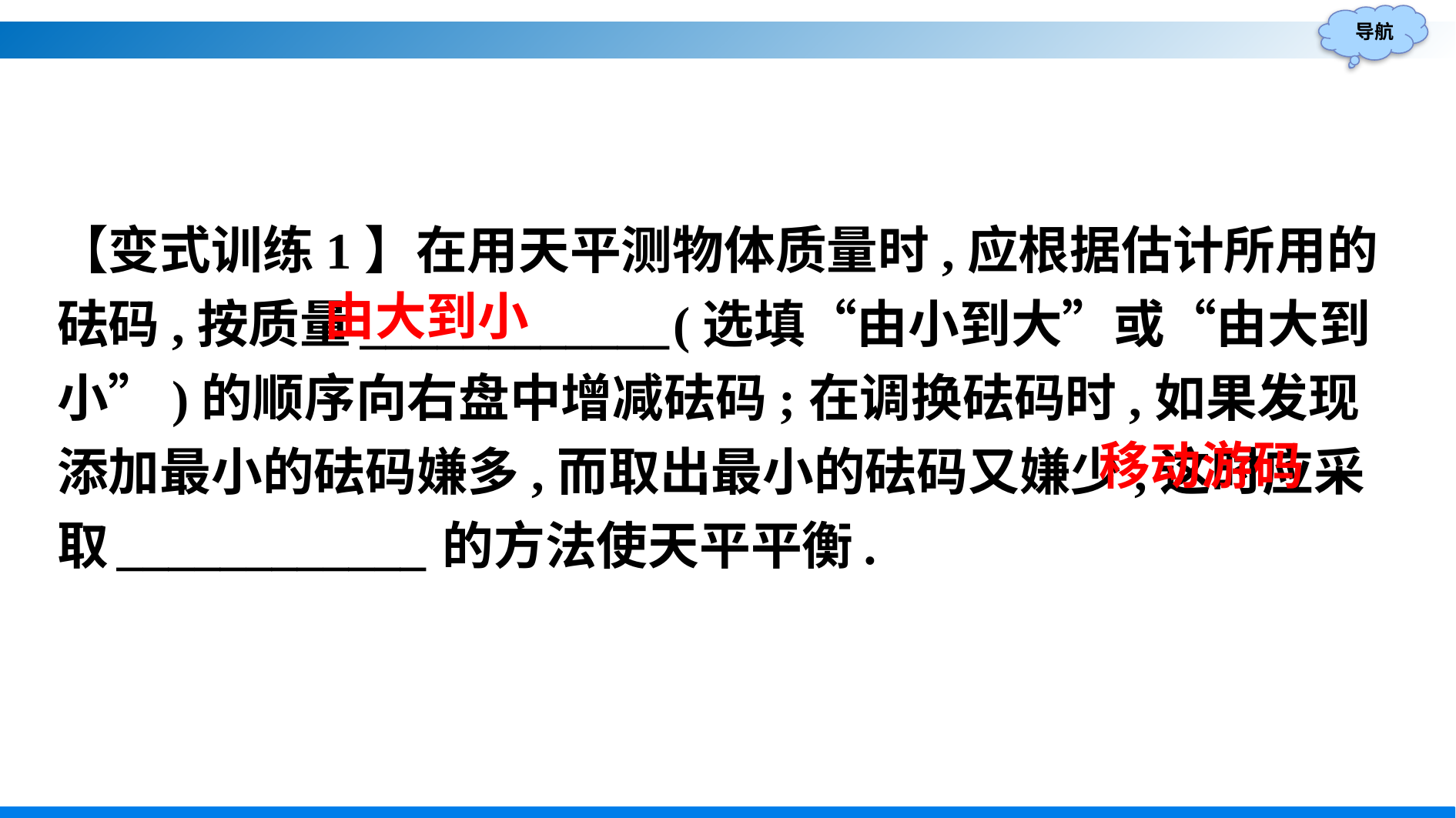

【变式训练1】在用天平测物体质量时,应根据估计所用的砝码,按质量____________(选填“由小到大”或“由大到小”)的顺序向右盘中增减砝码;在调换砝码时,如果发现添加最小的砝码嫌多,而取出最小的砝码又嫌少,这时应采取____________的方法使天平平衡.
由大到小
移动游码